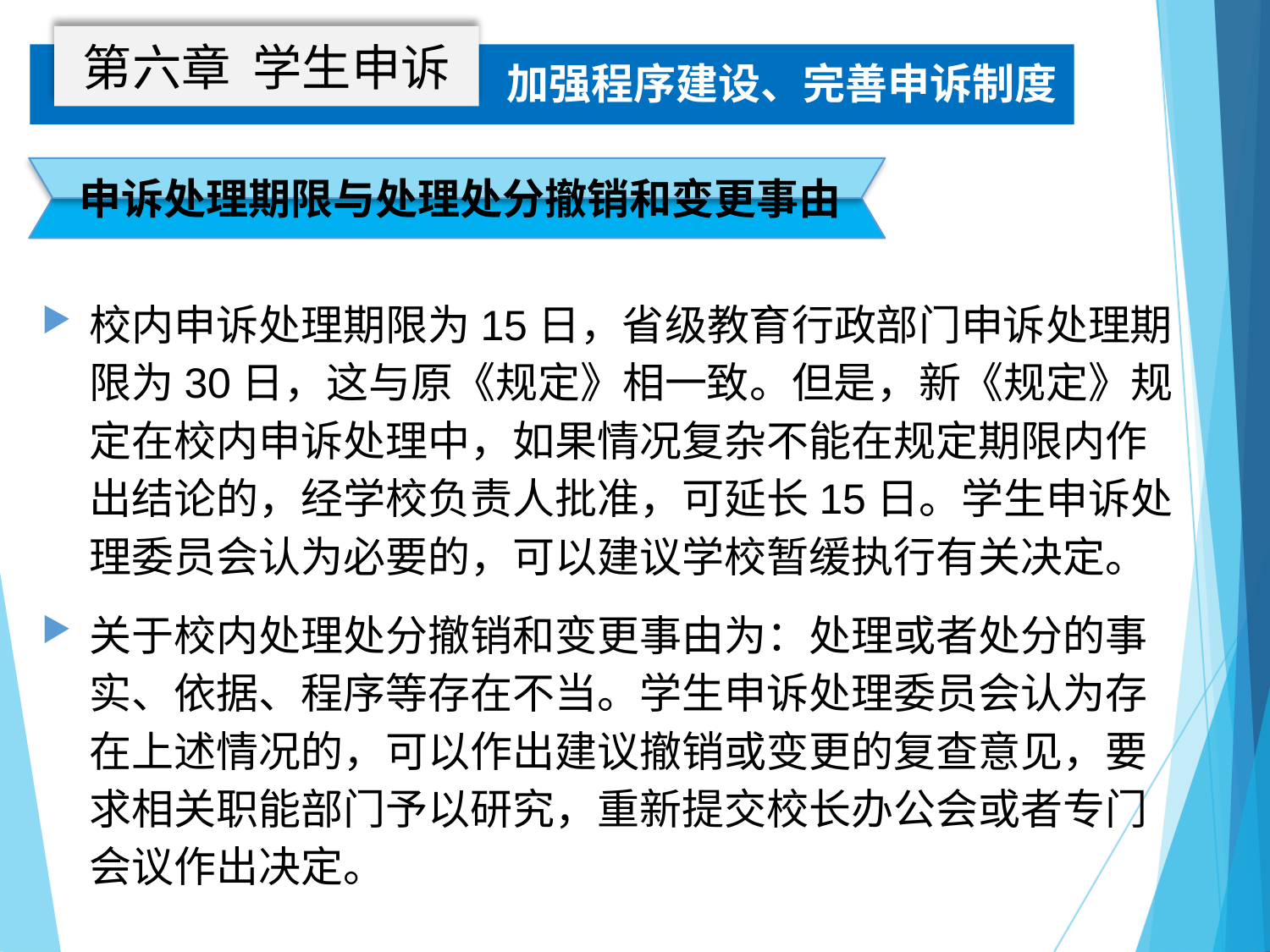

第六章  学生申诉
加强程序建设、完善申诉制度

申诉处理期限与处理处分撤销和变更事由

校内申诉处理期限为15日，省级教育行政部门申诉处理期限为30日，这与原《规定》相一致。但是，新《规定》规定在校内申诉处理中，如果情况复杂不能在规定期限内作出结论的，经学校负责人批准，可延长15日。学生申诉处理委员会认为必要的，可以建议学校暂缓执行有关决定。
关于校内处理处分撤销和变更事由为：处理或者处分的事实、依据、程序等存在不当。学生申诉处理委员会认为存在上述情况的，可以作出建议撤销或变更的复查意见，要求相关职能部门予以研究，重新提交校长办公会或者专门会议作出决定。